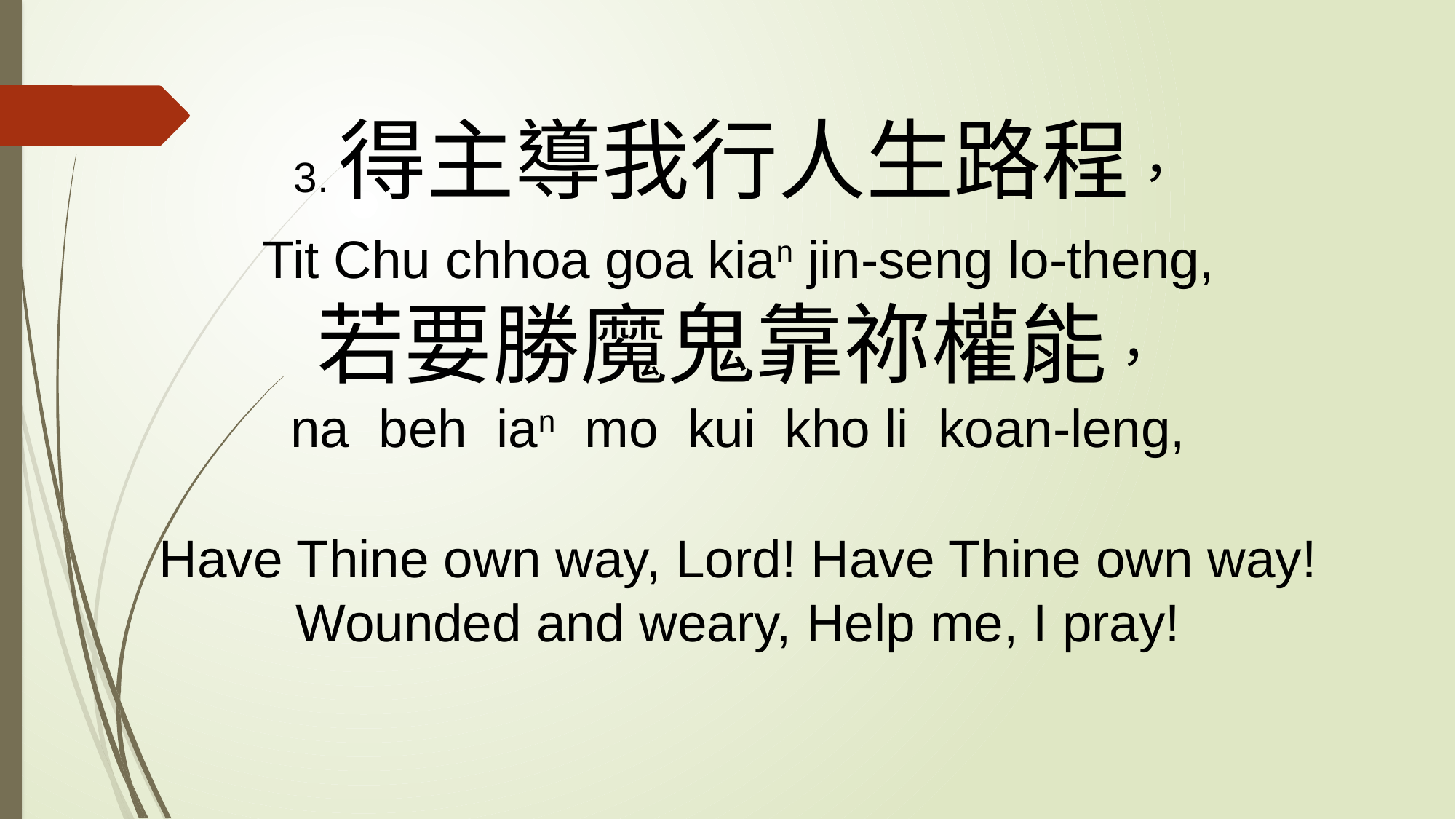

3. 得主導我行人生路程，
Tit Chu chhoa goa kian jin-seng lo-theng,
若要勝魔鬼靠祢權能，
na  beh  ian  mo  kui  kho li  koan-leng,
Have Thine own way, Lord! Have Thine own way!
Wounded and weary, Help me, I pray!